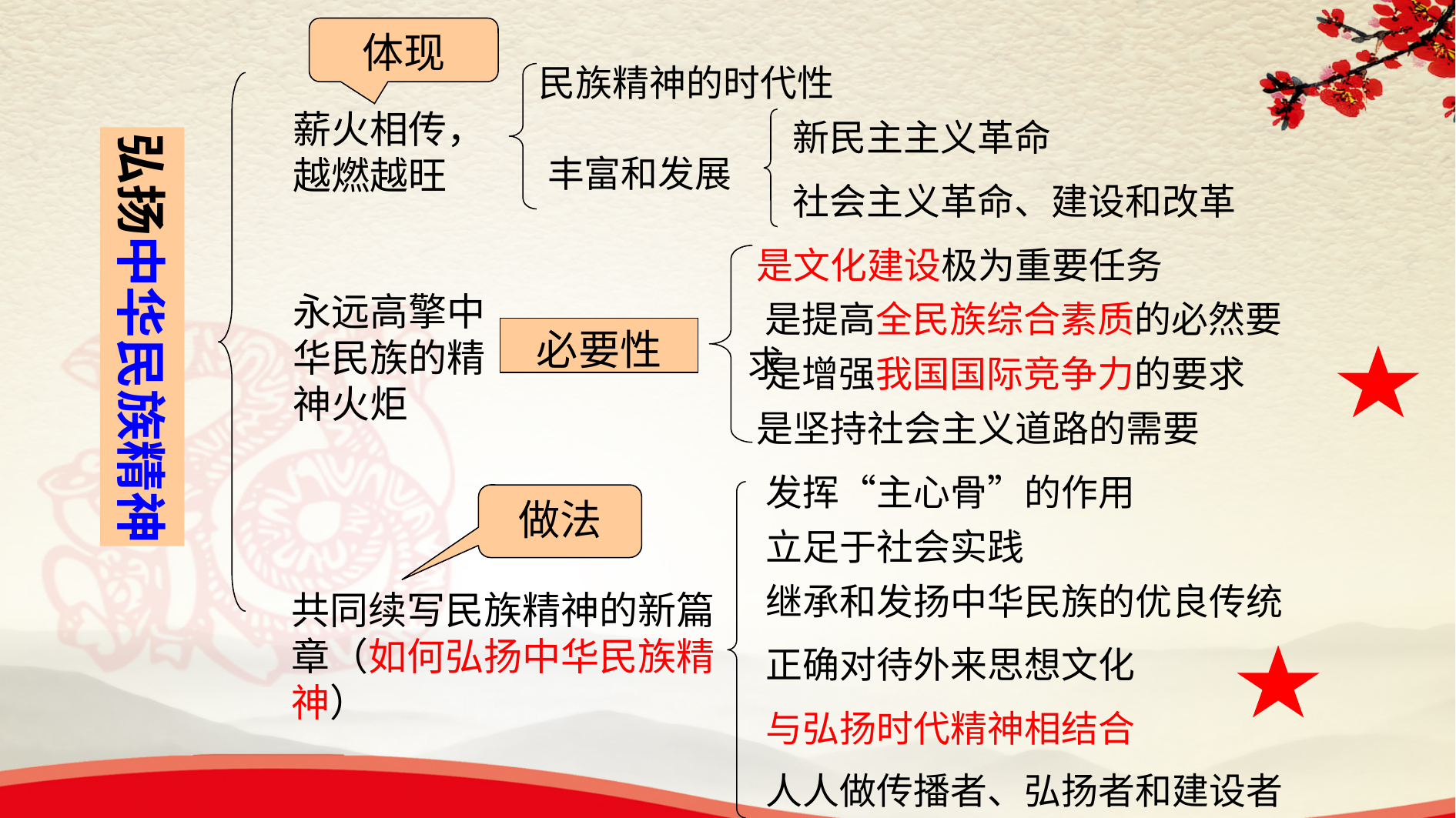

体现
民族精神的时代性

薪火相传，越燃越旺

新民主主义革命
弘扬中华民族精神
丰富和发展
社会主义革命、建设和改革
是文化建设极为重要任务

永远高擎中华民族的精神火炬
 是提高全民族综合素质的必然要求
必要性
 是增强我国国际竞争力的要求

是坚持社会主义道路的需要
发挥“主心骨”的作用

做法
立足于社会实践
继承和发扬中华民族的优良传统
共同续写民族精神的新篇章（如何弘扬中华民族精神）

正确对待外来思想文化

与弘扬时代精神相结合
人人做传播者、弘扬者和建设者